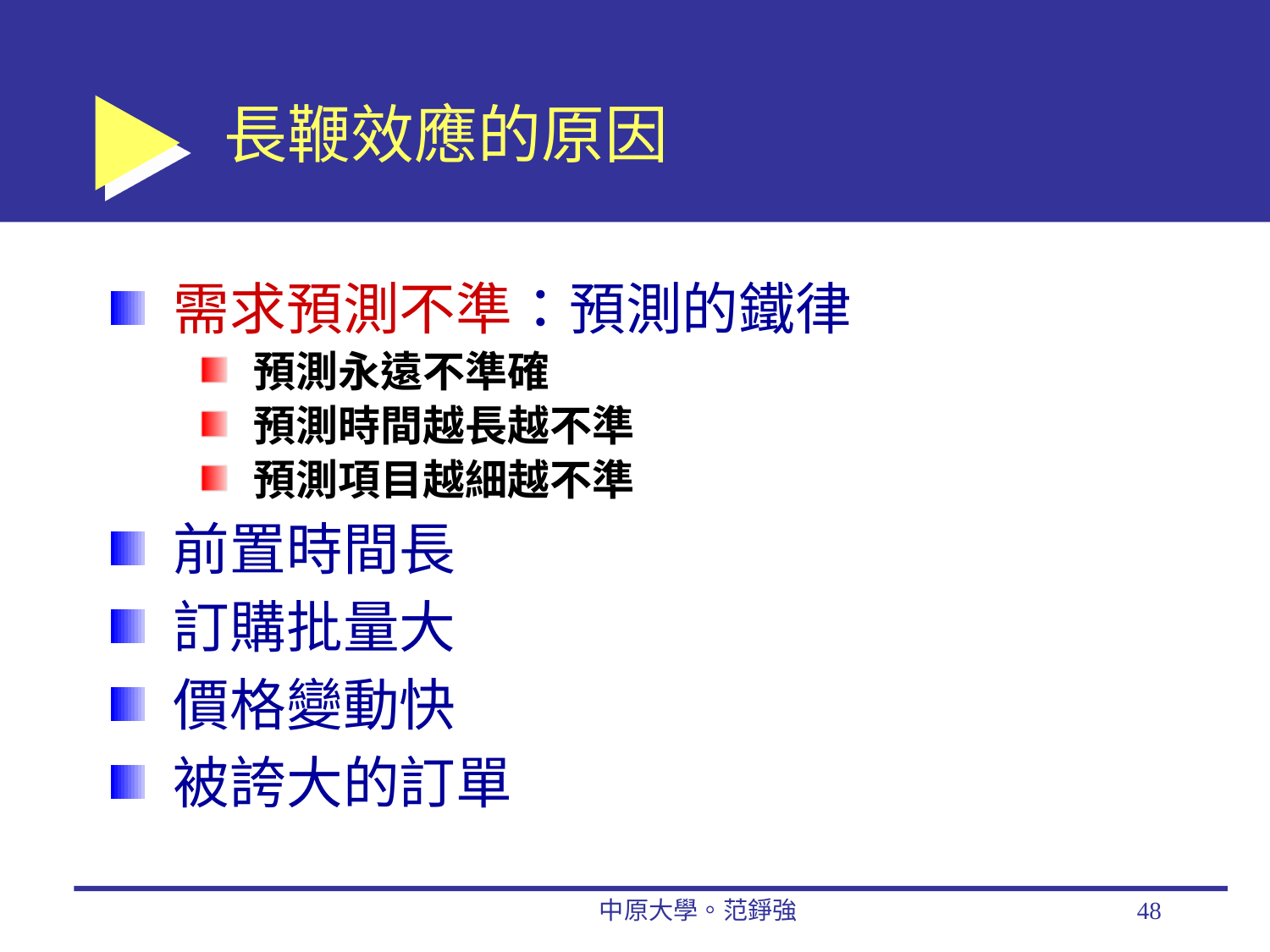

# 長鞭效應的原因
需求預測不準：預測的鐵律
預測永遠不準確
預測時間越長越不準
預測項目越細越不準
前置時間長
訂購批量大
價格變動快
被誇大的訂單
中原大學。范錚強
48